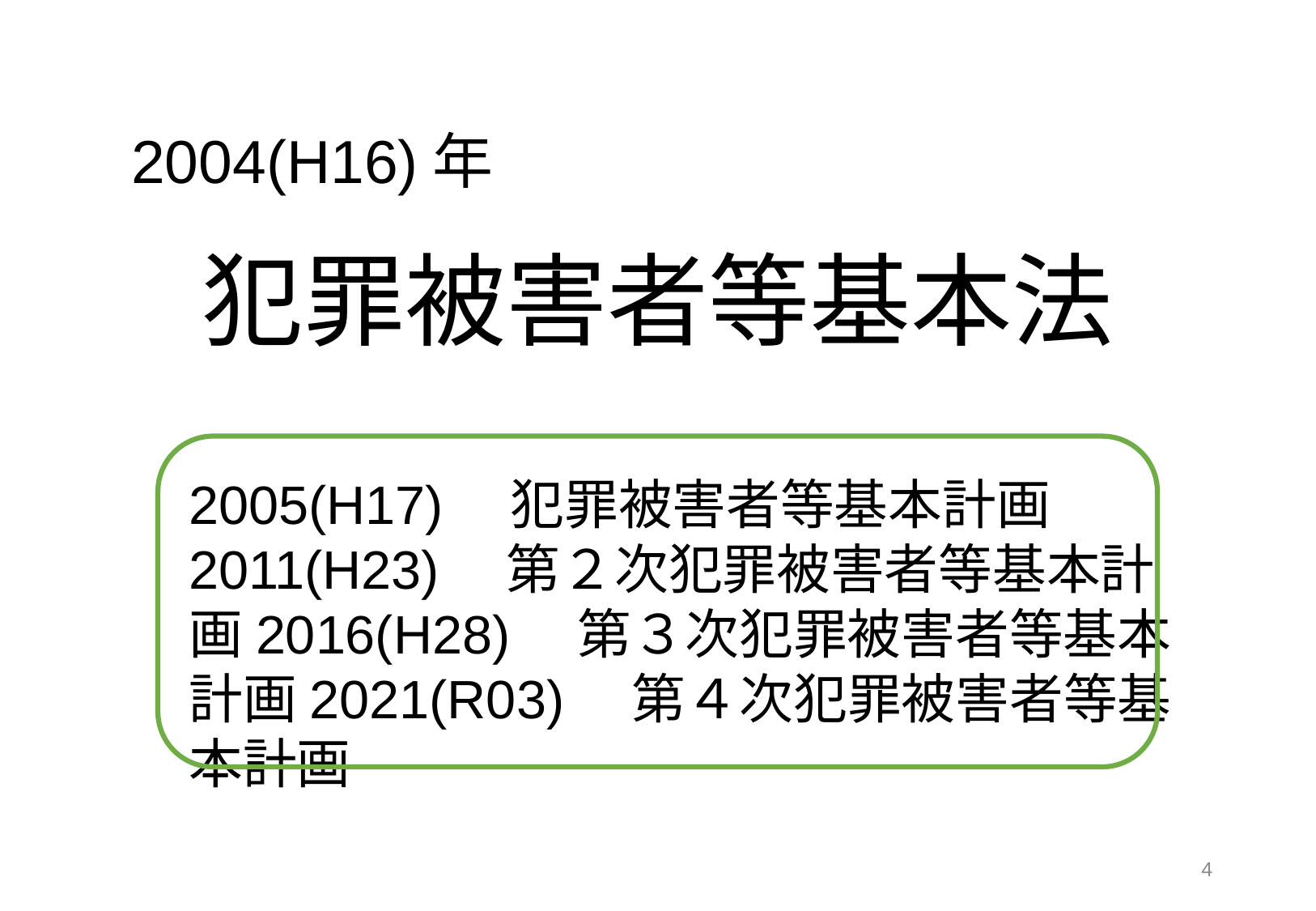

2004(H16)年
# 犯罪被害者等基本法

2005(H17)　犯罪被害者等基本計画
2011(H23)　第２次犯罪被害者等基本計画2016(H28)　第３次犯罪被害者等基本計画2021(R03)　第４次犯罪被害者等基本計画
4